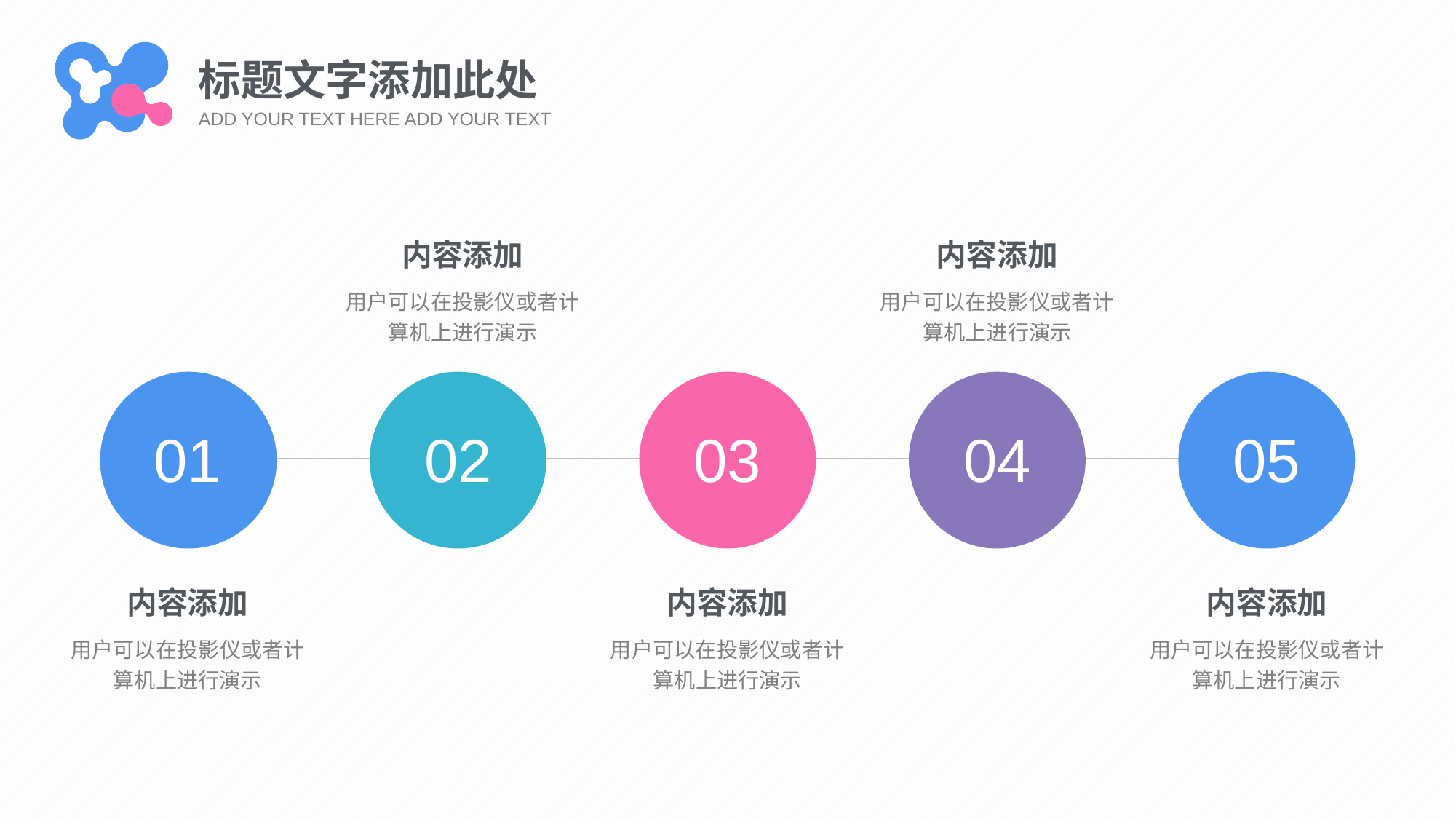

标题文字添加此处
ADD YOUR TEXT HERE ADD YOUR TEXT
内容添加
用户可以在投影仪或者计算机上进行演示
内容添加
用户可以在投影仪或者计算机上进行演示

01
02
03
04
05
内容添加
用户可以在投影仪或者计算机上进行演示
内容添加
用户可以在投影仪或者计算机上进行演示
内容添加
用户可以在投影仪或者计算机上进行演示